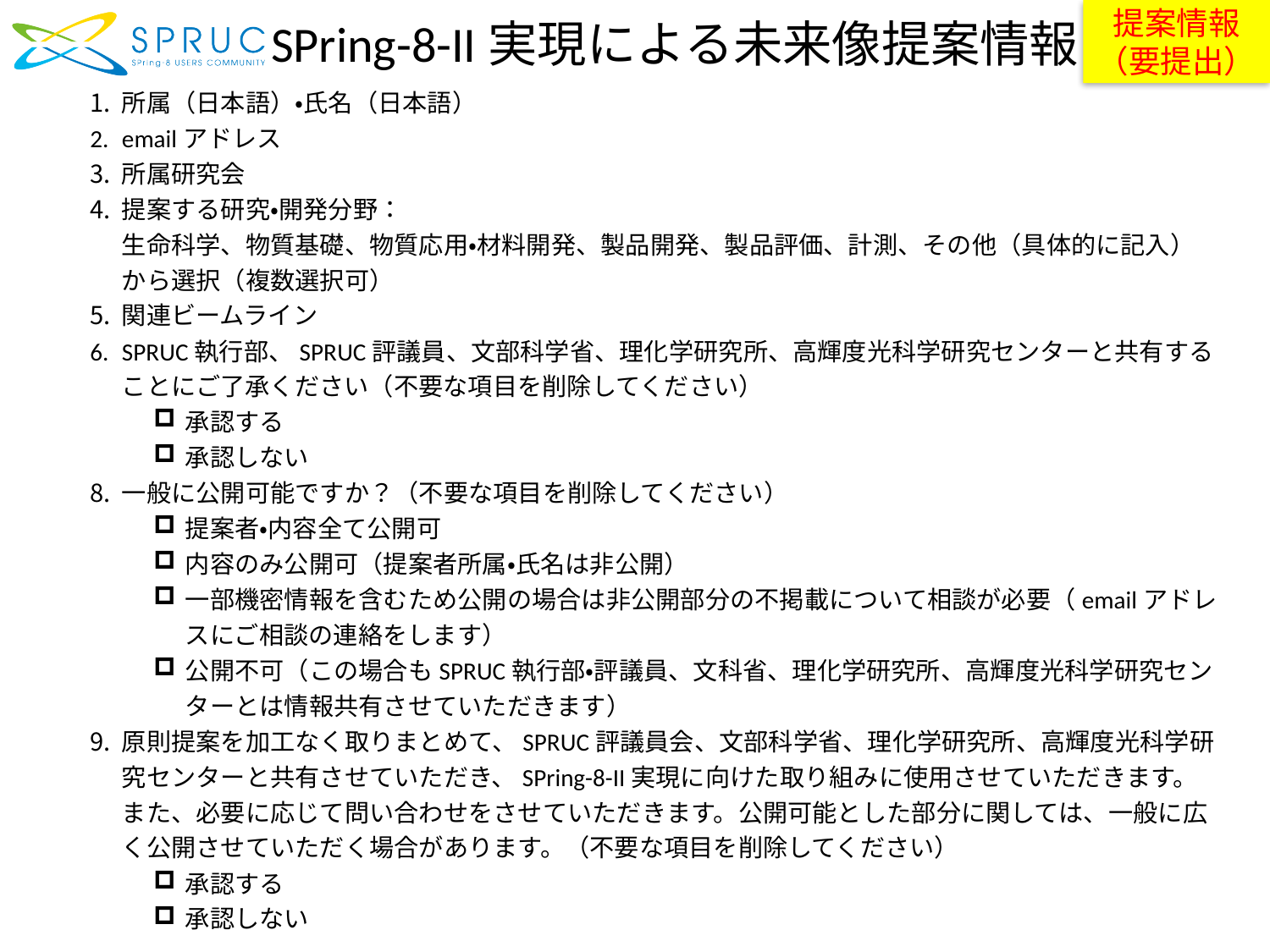

提案情報
（要提出）
SPring-8-II実現による未来像提案情報
所属（日本語）・氏名（日本語）
emailアドレス
所属研究会
提案する研究・開発分野：
生命科学、物質基礎、物質応用・材料開発、製品開発、製品評価、計測、その他（具体的に記入）
から選択（複数選択可）
関連ビームライン
SPRUC執行部、SPRUC評議員、文部科学省、理化学研究所、高輝度光科学研究センターと共有することにご了承ください（不要な項目を削除してください）
承認する
承認しない
一般に公開可能ですか？（不要な項目を削除してください）
提案者・内容全て公開可
内容のみ公開可（提案者所属・氏名は非公開）
一部機密情報を含むため公開の場合は非公開部分の不掲載について相談が必要（emailアドレスにご相談の連絡をします）
公開不可（この場合もSPRUC執行部・評議員、文科省、理化学研究所、高輝度光科学研究センターとは情報共有させていただきます）
原則提案を加工なく取りまとめて、SPRUC評議員会、文部科学省、理化学研究所、高輝度光科学研究センターと共有させていただき、SPring-8-II実現に向けた取り組みに使用させていただきます。また、必要に応じて問い合わせをさせていただきます。公開可能とした部分に関しては、一般に広く公開させていただく場合があります。（不要な項目を削除してください）
承認する
承認しない